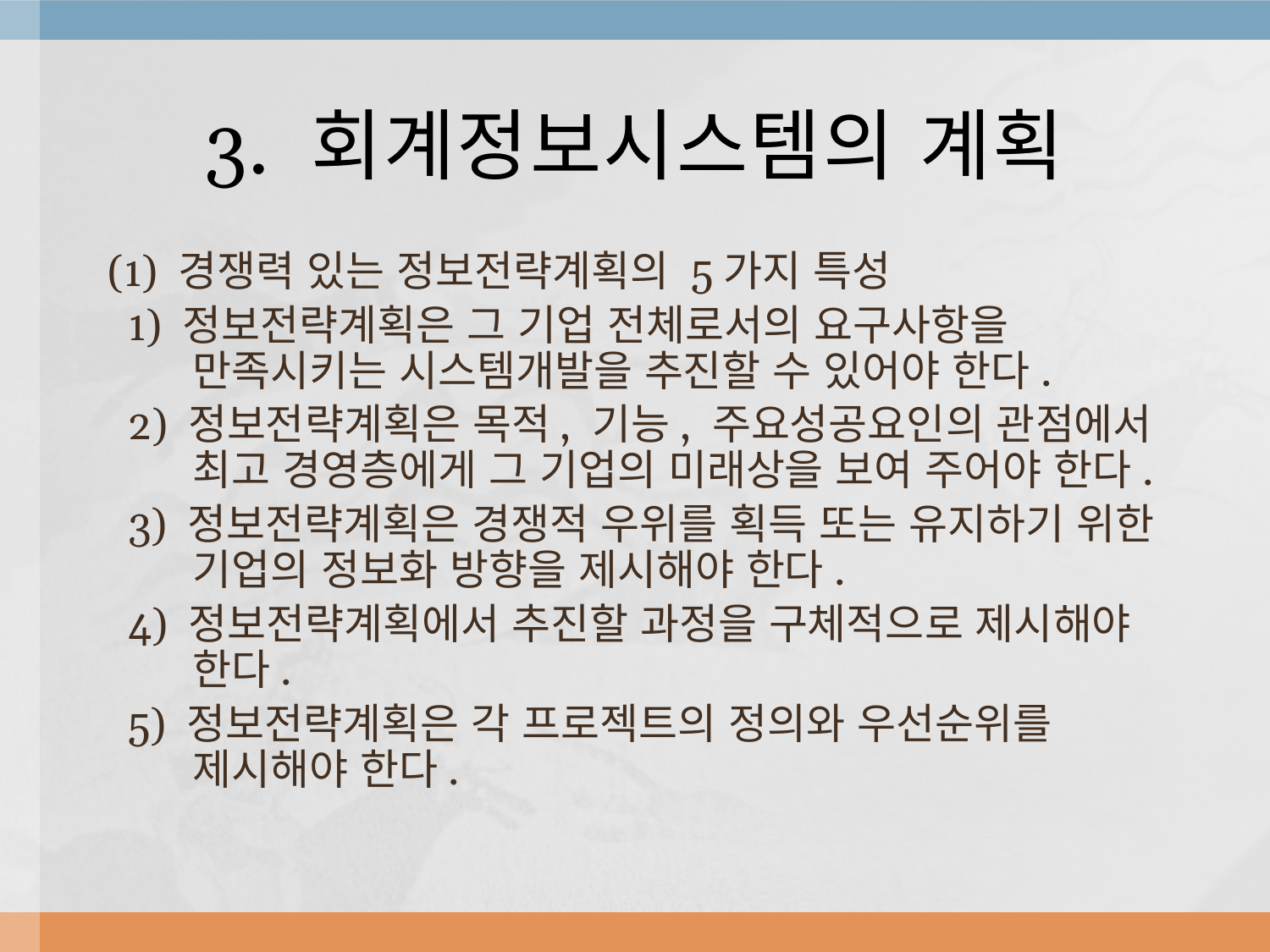

# 3. 회계정보시스템의 계획
(1) 경쟁력 있는 정보전략계획의 5가지 특성
  1) 정보전략계획은 그 기업 전체로서의 요구사항을 만족시키는 시스템개발을 추진할 수 있어야 한다.
  2) 정보전략계획은 목적, 기능, 주요성공요인의 관점에서 최고 경영층에게 그 기업의 미래상을 보여 주어야 한다.
  3) 정보전략계획은 경쟁적 우위를 획득 또는 유지하기 위한 기업의 정보화 방향을 제시해야 한다.
  4) 정보전략계획에서 추진할 과정을 구체적으로 제시해야 한다.
  5) 정보전략계획은 각 프로젝트의 정의와 우선순위를 제시해야 한다.